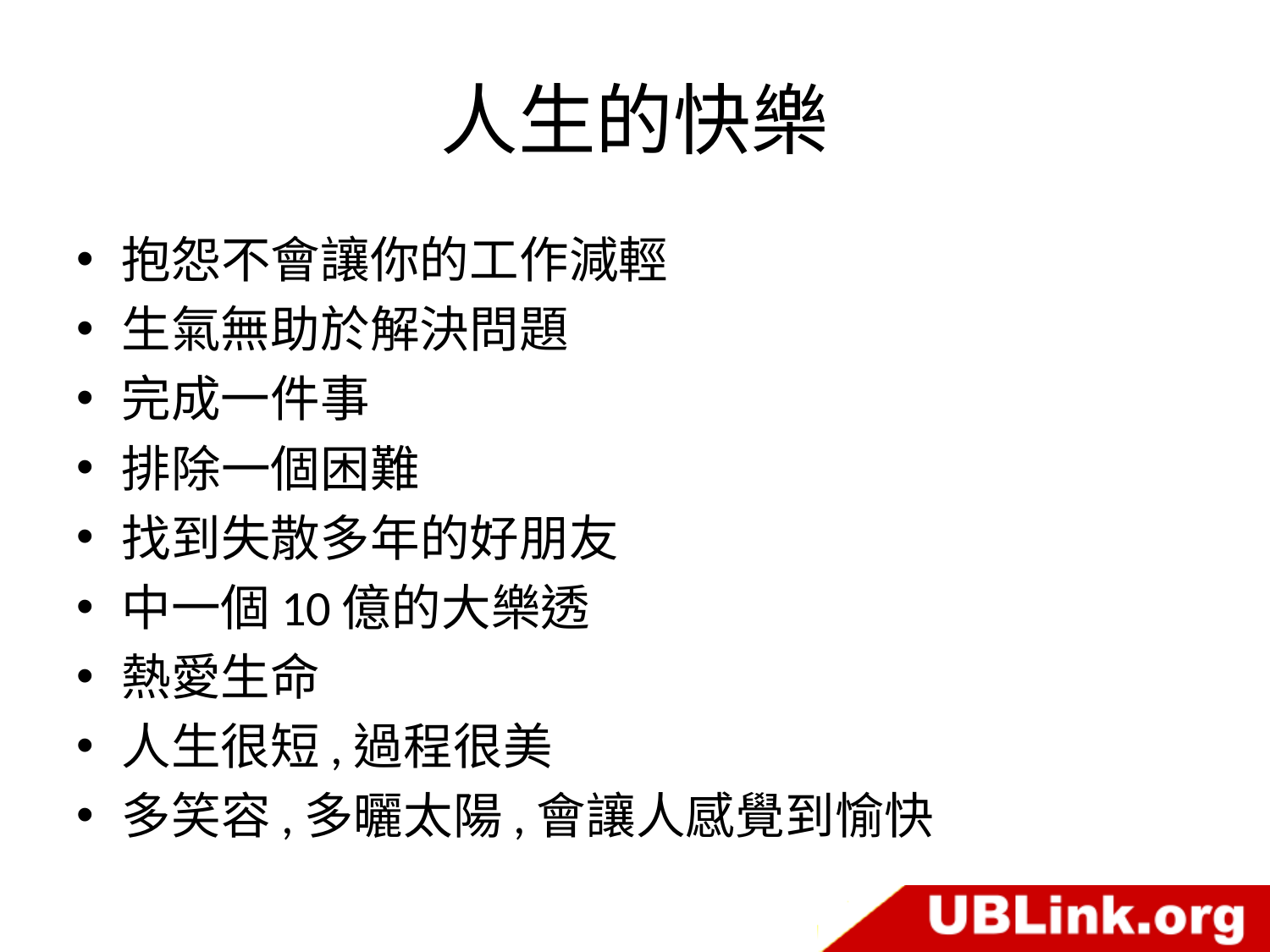

# 人生的快樂
抱怨不會讓你的工作減輕
生氣無助於解決問題
完成一件事
排除一個困難
找到失散多年的好朋友
中一個10億的大樂透
熱愛生命
人生很短,過程很美
多笑容,多曬太陽,會讓人感覺到愉快